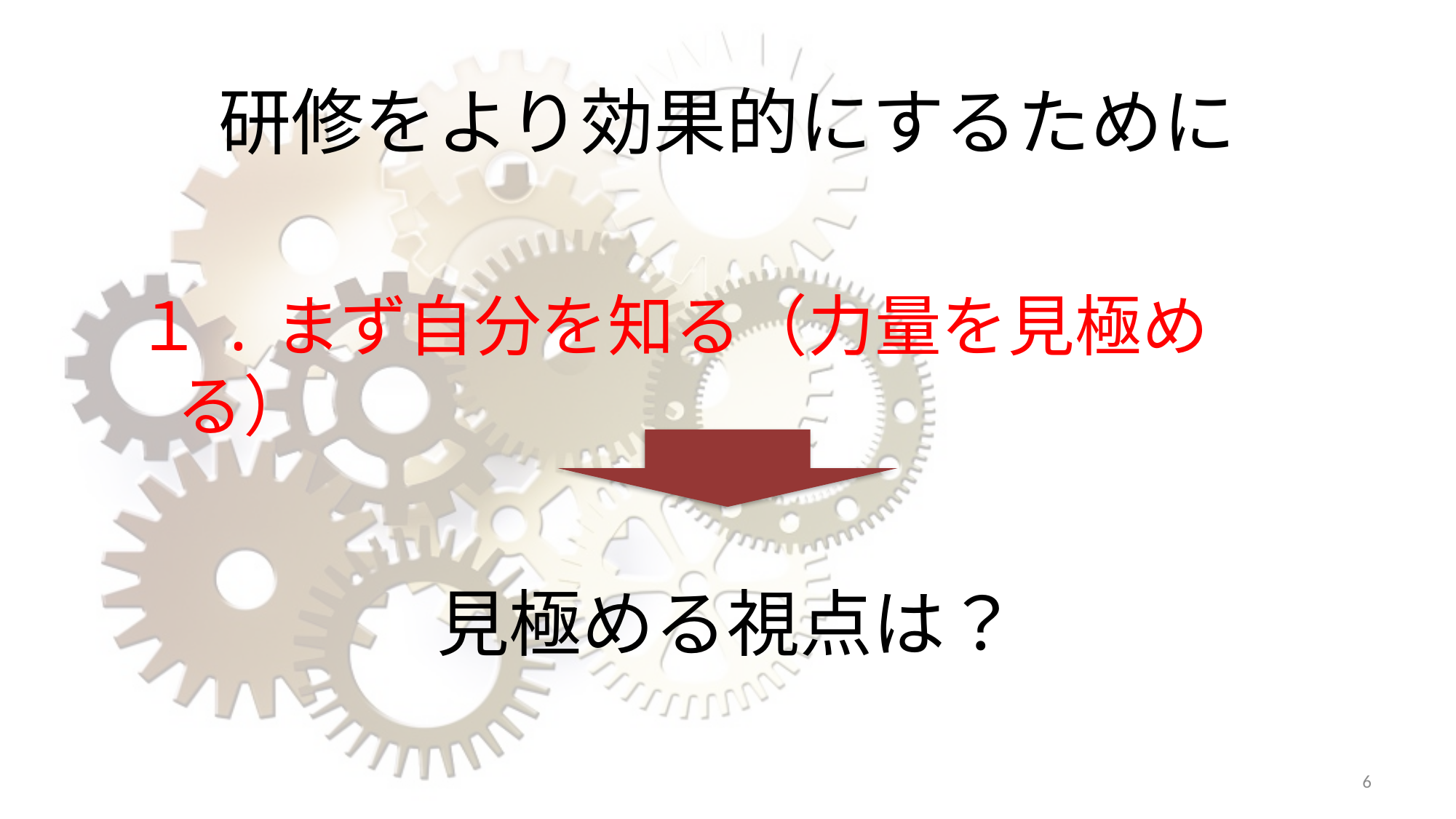

# 研修をより効果的にするために
１.まず自分を知る（力量を見極める）

見極める視点は？
6